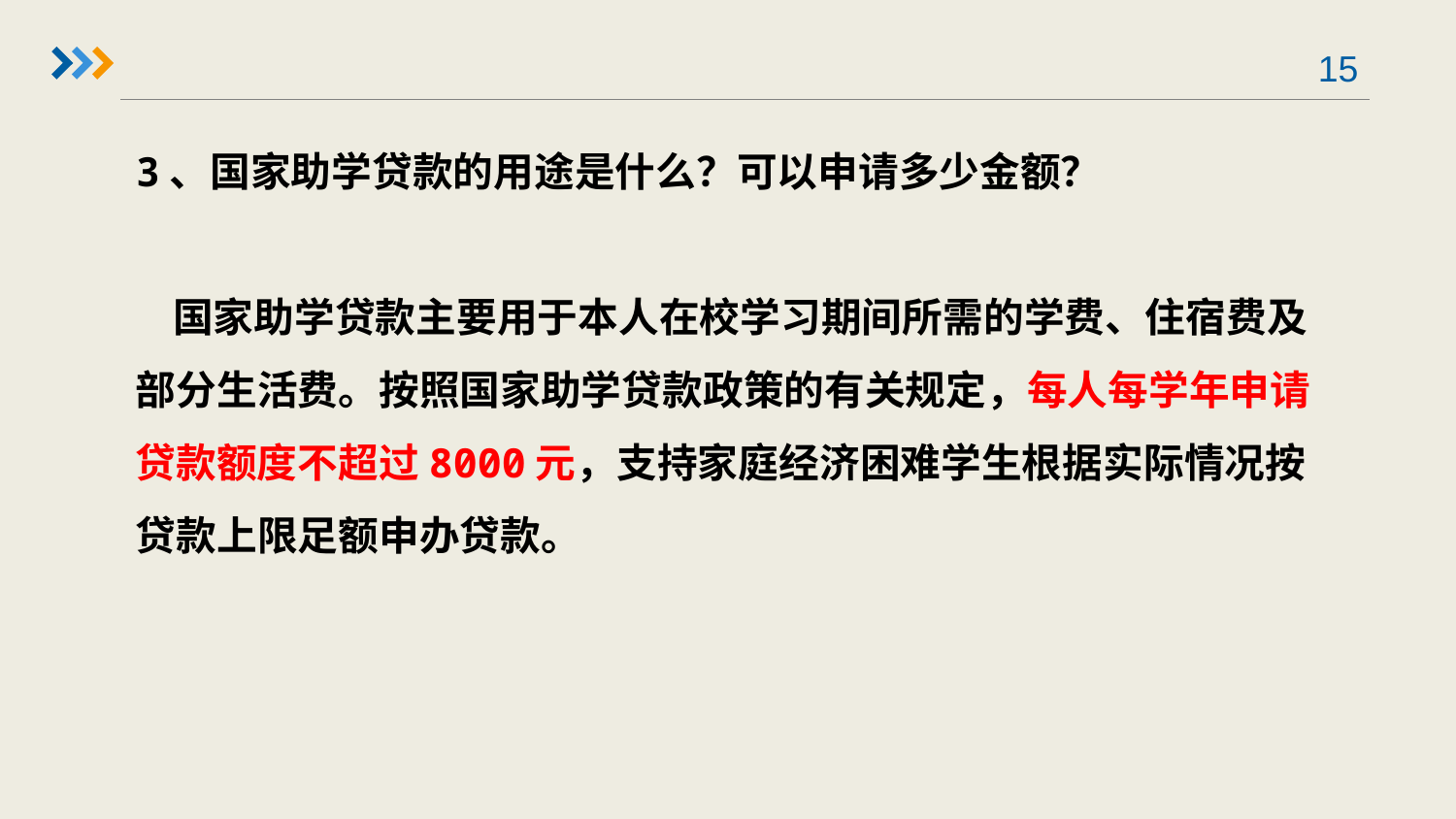

3、国家助学贷款的用途是什么？可以申请多少金额？
   国家助学贷款主要用于本人在校学习期间所需的学费、住宿费及部分生活费。按照国家助学贷款政策的有关规定，每人每学年申请贷款额度不超过8000元，支持家庭经济困难学生根据实际情况按贷款上限足额申办贷款。